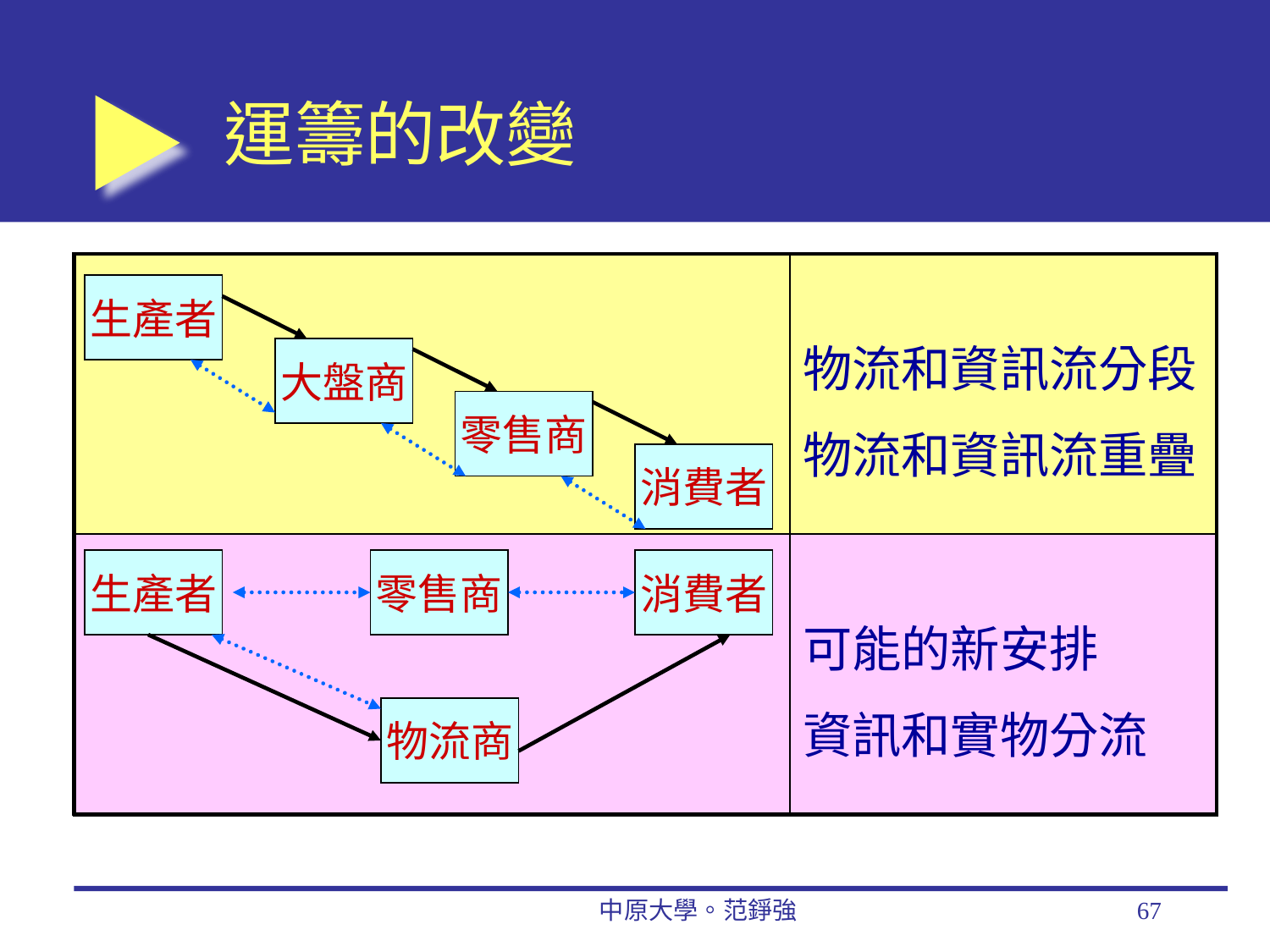

# 運籌的改變
|  | 物流和資訊流分段 物流和資訊流重疊 |
| --- | --- |
|  | 可能的新安排 資訊和實物分流 |
生產者

大盤商

零售商

消費者

生產者
零售商
消費者

物流商
中原大學。范錚強
67